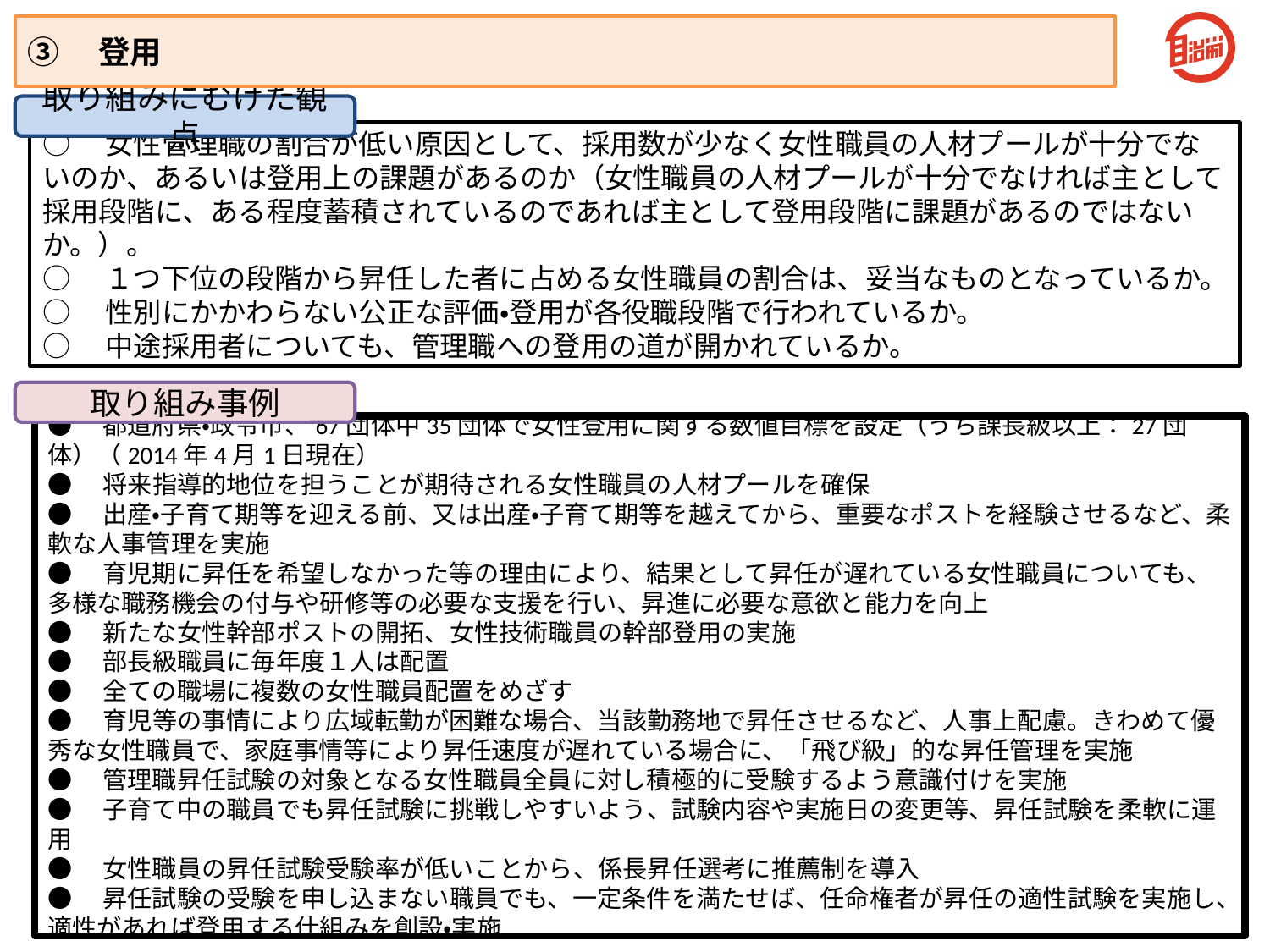

③　登用
取り組みにむけた観点
○　女性管理職の割合が低い原因として、採用数が少なく女性職員の人材プールが十分でないのか、あるいは登用上の課題があるのか（女性職員の人材プールが十分でなければ主として採用段階に、ある程度蓄積されているのであれば主として登用段階に課題があるのではないか。）。
○　１つ下位の段階から昇任した者に占める女性職員の割合は、妥当なものとなっているか。
○　性別にかかわらない公正な評価・登用が各役職段階で行われているか。
○　中途採用者についても、管理職への登用の道が開かれているか。
取り組み事例
●　都道府県・政令市、67団体中35団体で女性登用に関する数値目標を設定（うち課長級以上：27団体）（2014年4月1日現在）
●　将来指導的地位を担うことが期待される女性職員の人材プールを確保
●　出産・子育て期等を迎える前、又は出産・子育て期等を越えてから、重要なポストを経験させるなど、柔軟な人事管理を実施
●　育児期に昇任を希望しなかった等の理由により、結果として昇任が遅れている女性職員についても、多様な職務機会の付与や研修等の必要な支援を行い、昇進に必要な意欲と能力を向上
●　新たな女性幹部ポストの開拓、女性技術職員の幹部登用の実施
●　部長級職員に毎年度１人は配置
●　全ての職場に複数の女性職員配置をめざす
●　育児等の事情により広域転勤が困難な場合、当該勤務地で昇任させるなど、人事上配慮。きわめて優秀な女性職員で、家庭事情等により昇任速度が遅れている場合に、「飛び級」的な昇任管理を実施
●　管理職昇任試験の対象となる女性職員全員に対し積極的に受験するよう意識付けを実施
●　子育て中の職員でも昇任試験に挑戦しやすいよう、試験内容や実施日の変更等、昇任試験を柔軟に運用
●　女性職員の昇任試験受験率が低いことから、係長昇任選考に推薦制を導入
●　昇任試験の受験を申し込まない職員でも、一定条件を満たせば、任命権者が昇任の適性試験を実施し、適性があれば登用する仕組みを創設・実施